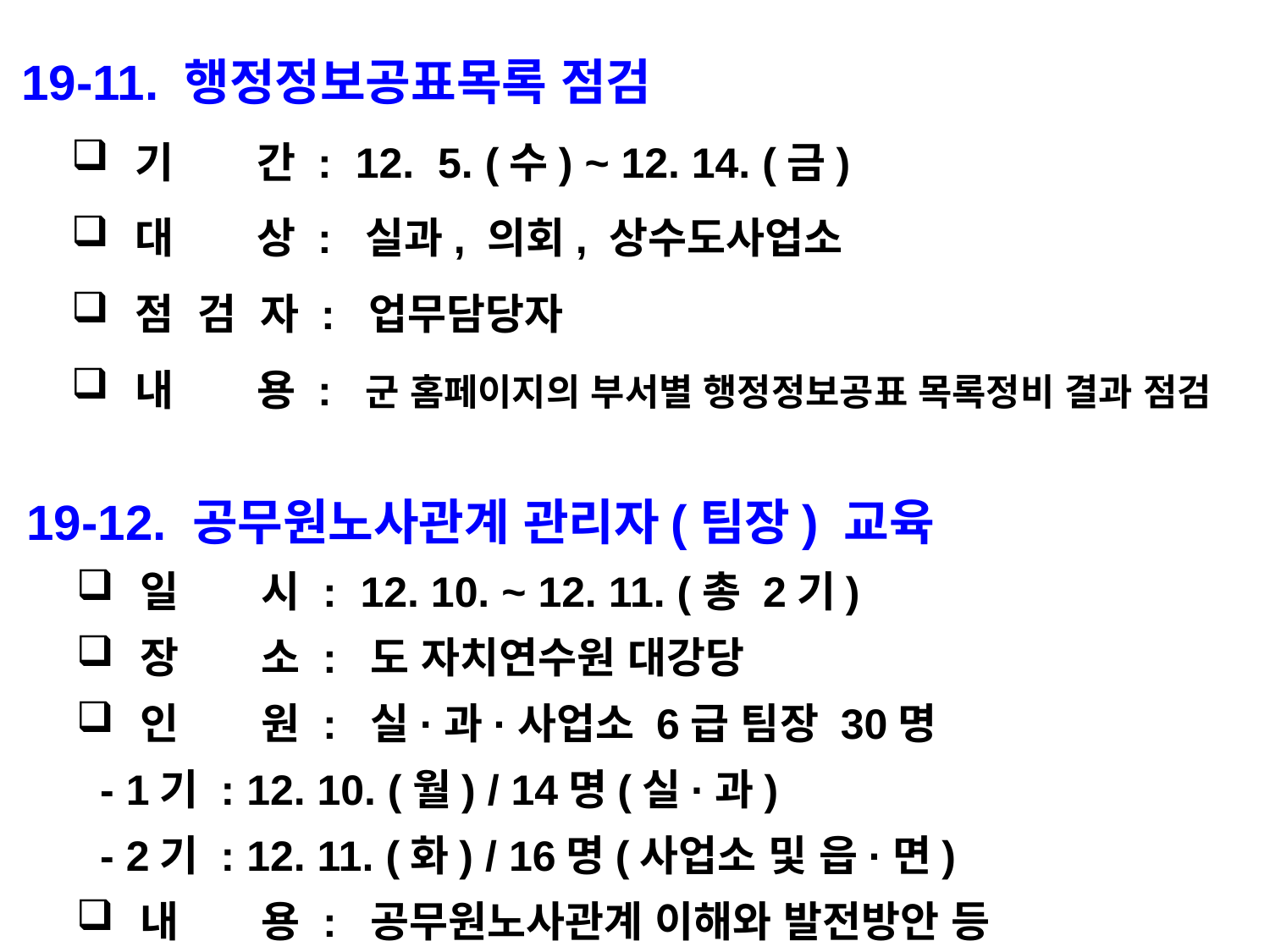

19-11. 행정정보공표목록 점검
기       간 :  12.  5. (수) ~ 12. 14. (금)
대       상 :  실과, 의회, 상수도사업소
점  검  자 :  업무담당자
내       용 :  군 홈페이지의 부서별 행정정보공표 목록정비 결과 점검

 19-12. 공무원노사관계 관리자(팀장) 교육
일       시 :  12. 10. ~ 12. 11. (총 2기)
장       소 :  도 자치연수원 대강당
인       원 :  실·과·사업소 6급 팀장 30명
  - 1기 : 12. 10. (월) / 14명(실·과)
  - 2기 : 12. 11. (화) / 16명(사업소 및 읍·면)
내       용 :  공무원노사관계 이해와 발전방안 등